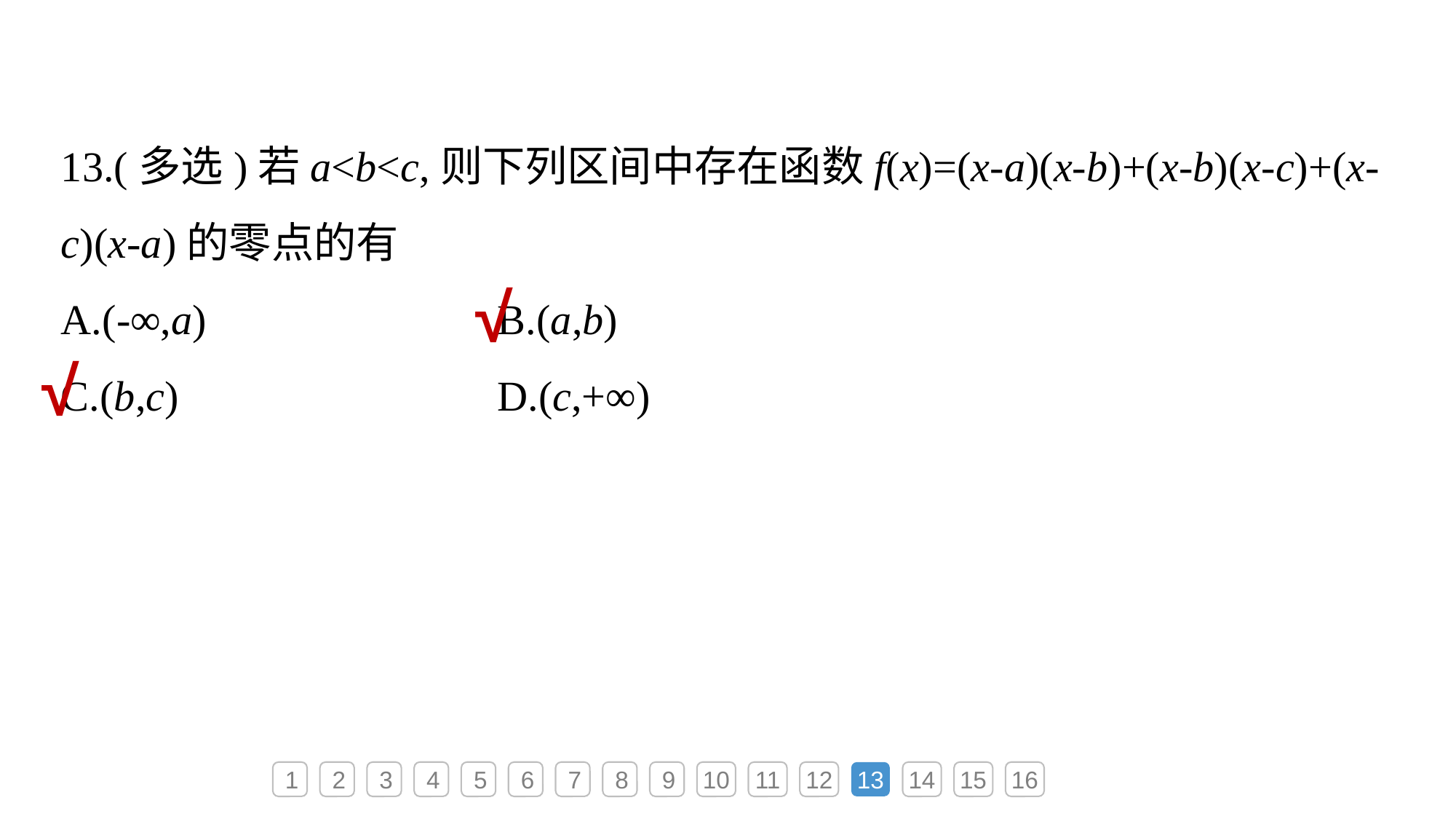

13.(多选)若a<b<c,则下列区间中存在函数f(x)=(x-a)(x-b)+(x-b)(x-c)+(x-c)(x-a)的零点的有
A.(-∞,a)			B.(a,b)
C.(b,c)			D.(c,+∞)
√
√
1
2
3
4
5
6
7
8
9
10
11
12
13
14
15
16